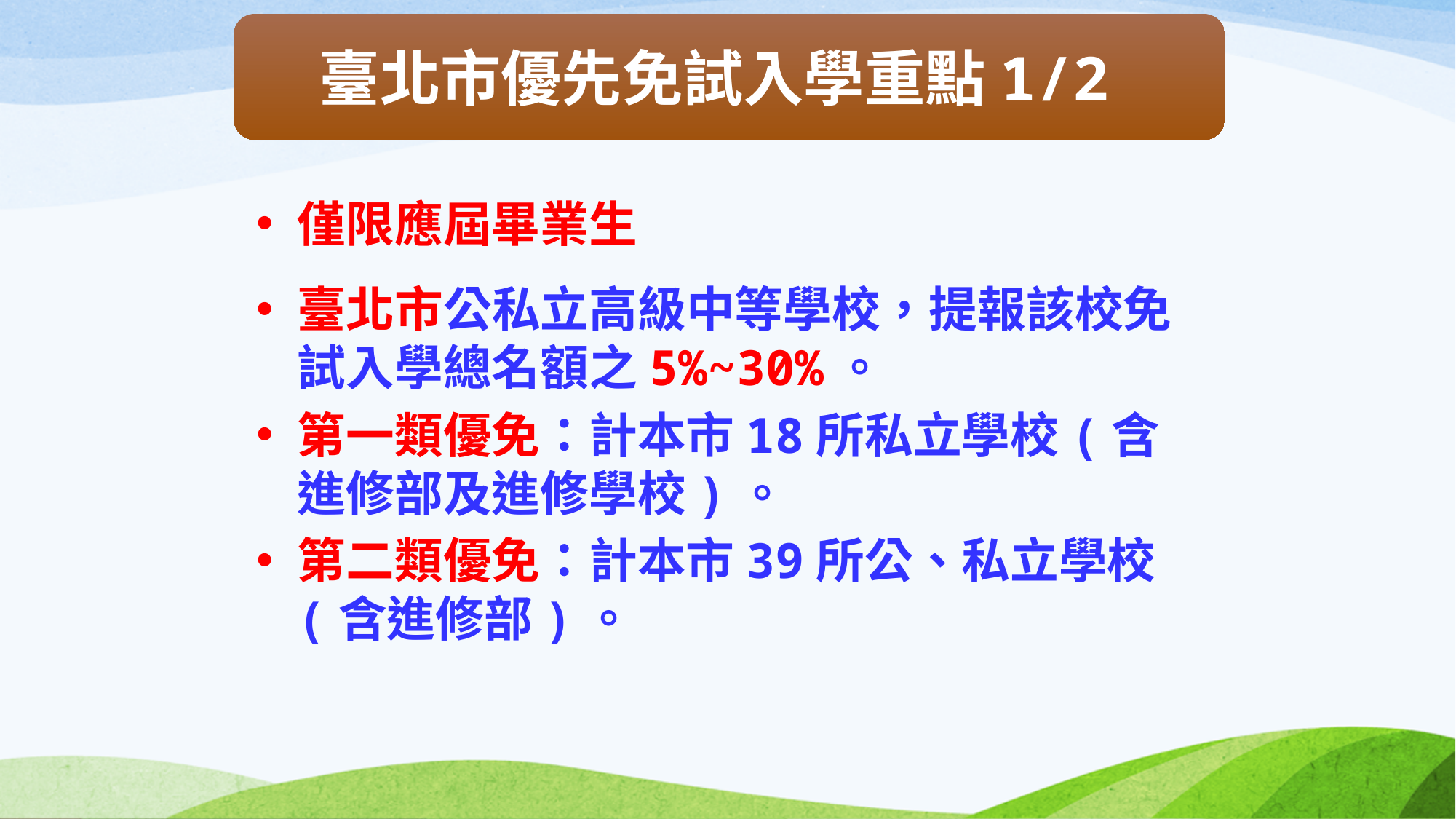

臺北市優先免試入學重點1/2
僅限應屆畢業生
臺北市公私立高級中等學校，提報該校免試入學總名額之5%~30%。
第一類優免：計本市18所私立學校(含進修部及進修學校)。
第二類優免：計本市39所公、私立學校(含進修部)。